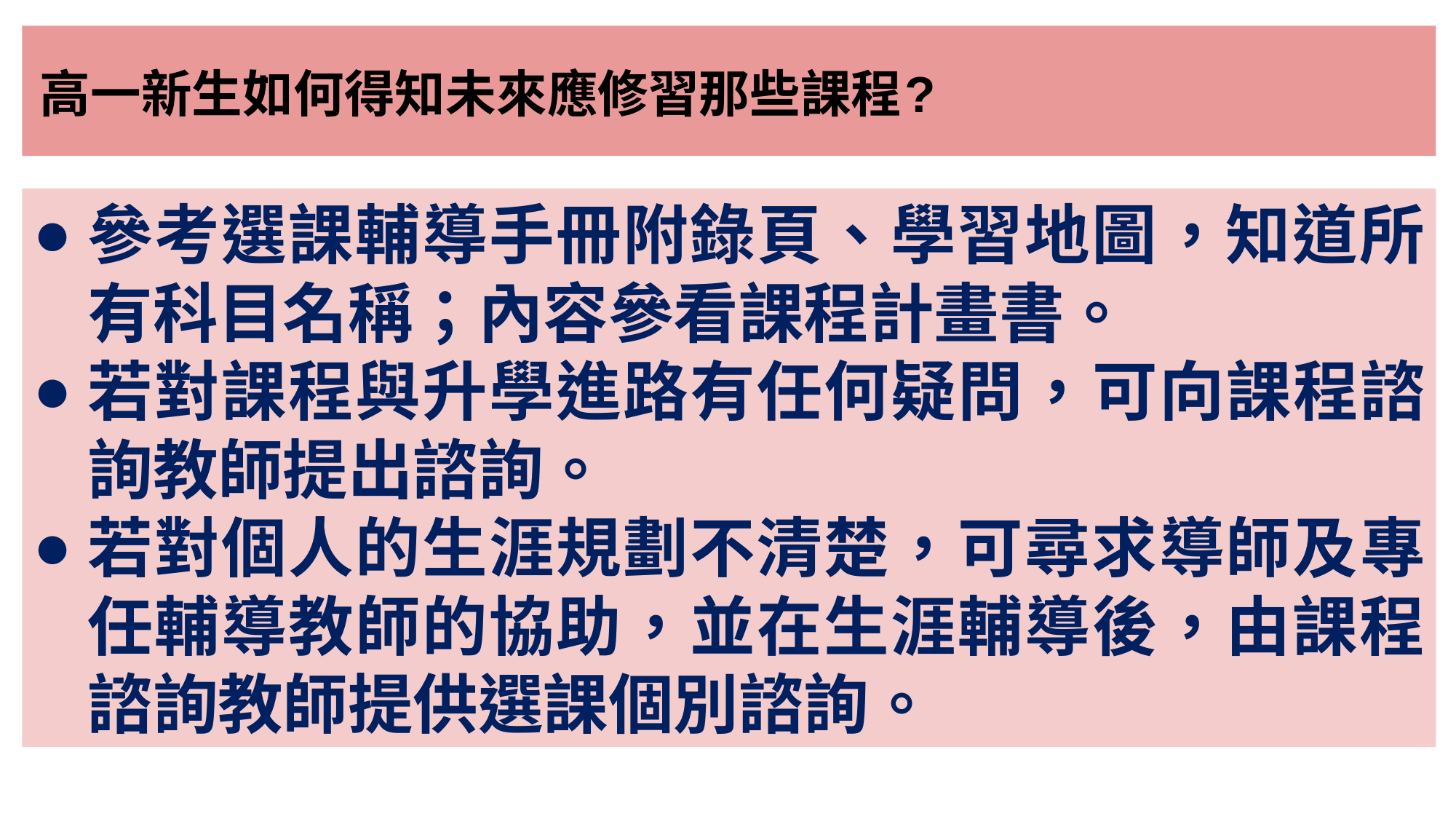

高一新生如何得知未來應修習那些課程?
參考選課輔導手冊附錄頁、學習地圖，知道所有科目名稱；內容參看課程計畫書。
若對課程與升學進路有任何疑問，可向課程諮詢教師提出諮詢。
若對個人的生涯規劃不清楚，可尋求導師及專任輔導教師的協助，並在生涯輔導後，由課程諮詢教師提供選課個別諮詢。